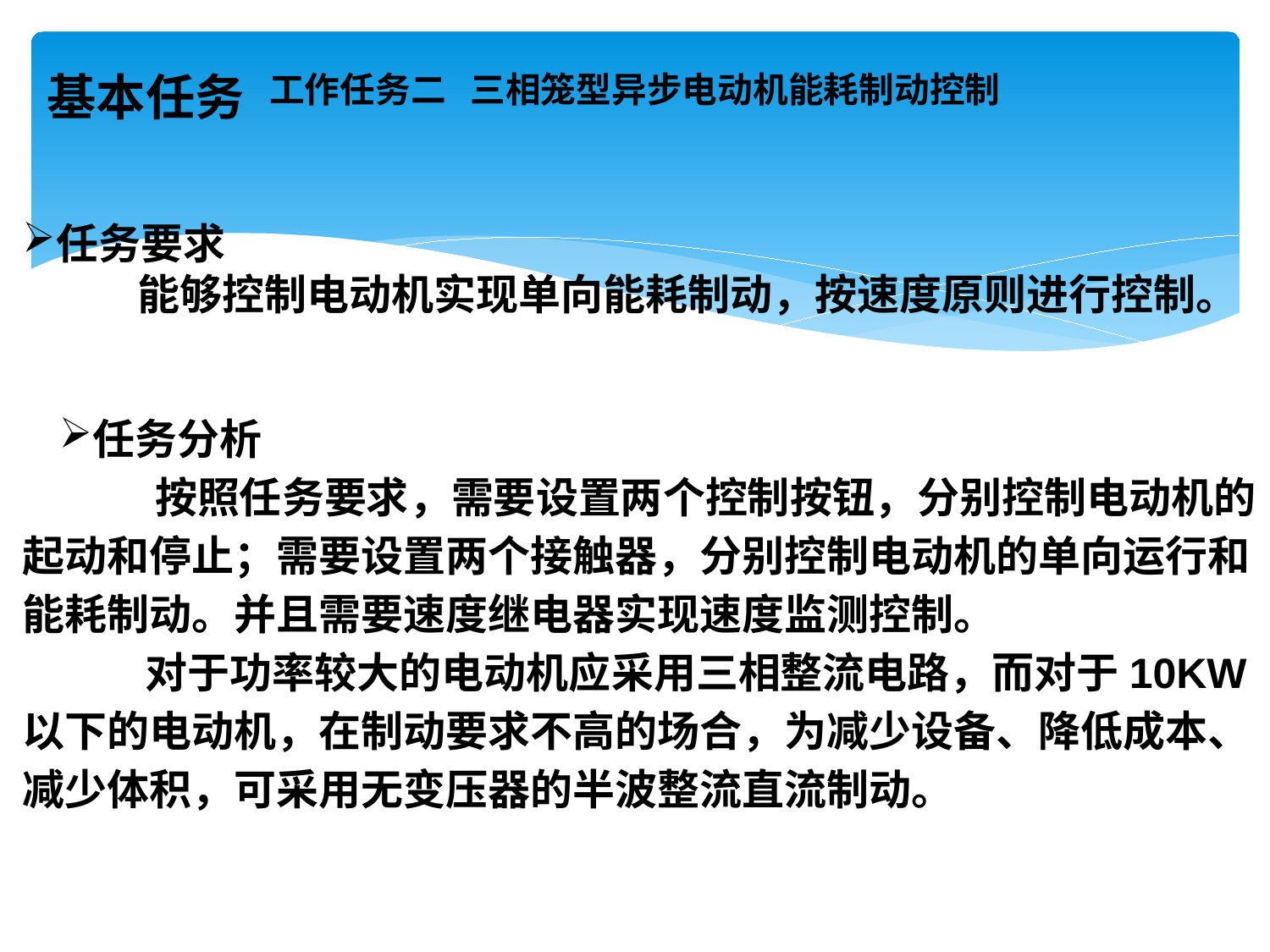

# 工作任务二   三相笼型异步电动机能耗制动控制
基本任务
任务要求
           能够控制电动机实现单向能耗制动，按速度原则进行控制。
任务分析
         按照任务要求，需要设置两个控制按钮，分别控制电动机的起动和停止；需要设置两个接触器，分别控制电动机的单向运行和能耗制动。并且需要速度继电器实现速度监测控制。
        对于功率较大的电动机应采用三相整流电路，而对于10KW以下的电动机，在制动要求不高的场合，为减少设备、降低成本、减少体积，可采用无变压器的半波整流直流制动。